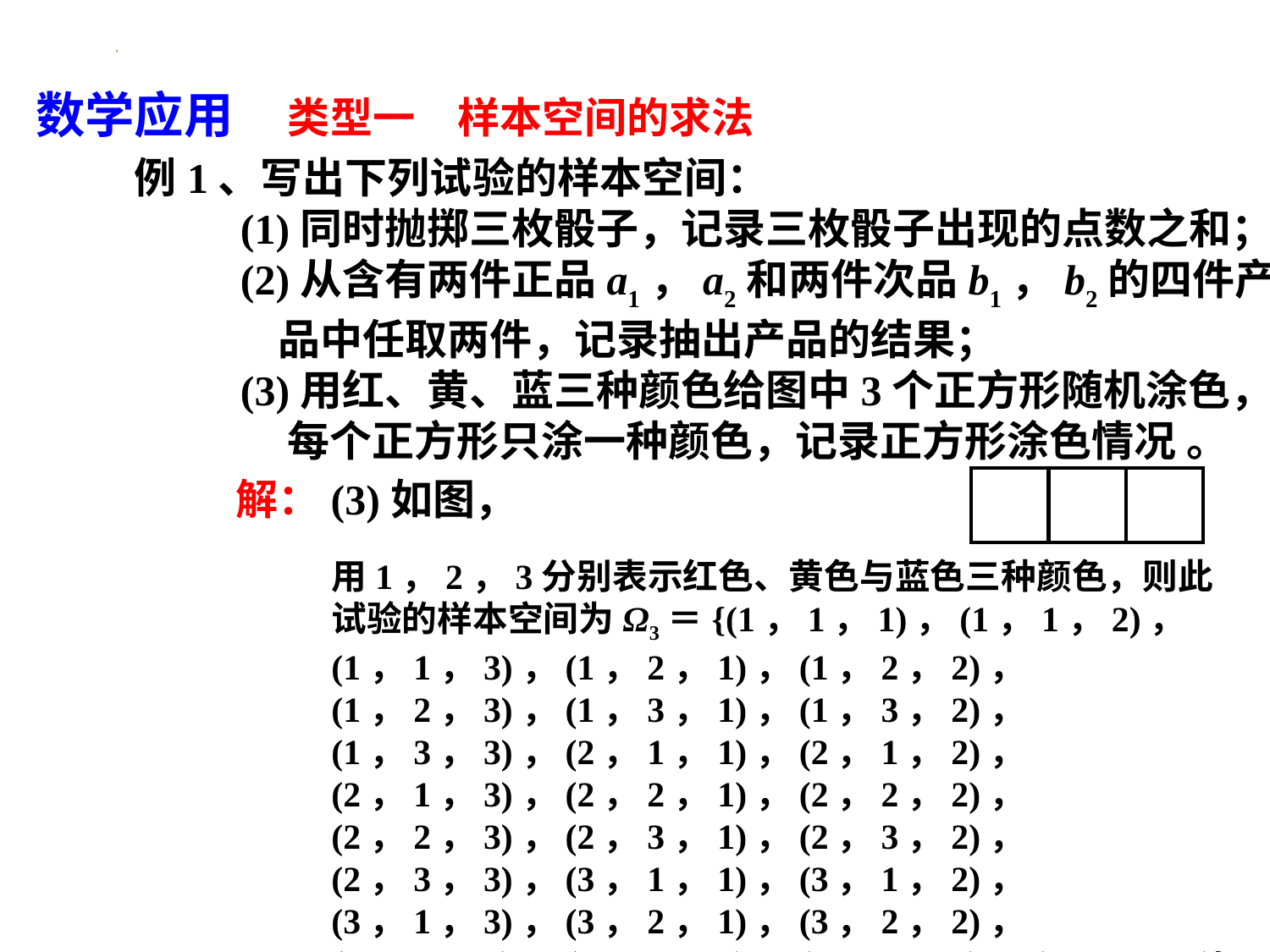

数学应用
类型一　样本空间的求法
例1、写出下列试验的样本空间：
          (1)同时抛掷三枚骰子，记录三枚骰子出现的点数之和；
          (2)从含有两件正品a1，a2和两件次品b1，b2的四件产
              品中任取两件，记录抽出产品的结果；
          (3)用红、黄、蓝三种颜色给图中3个正方形随机涂色，
               每个正方形只涂一种颜色，记录正方形涂色情况 。
解：(3)如图，
|  |  |  |
| --- | --- | --- |
用1，2，3分别表示红色、黄色与蓝色三种颜色，则此试验的样本空间为Ω3＝{(1，1，1)，(1，1，2)，(1，1，3)，(1，2，1)，(1，2，2)，(1，2，3)，(1，3，1)，(1，3，2)，(1，3，3)，(2，1，1)，(2，1，2)，(2，1，3)，(2，2，1)，(2，2，2)，(2，2，3)，(2，3，1)，(2，3，2)，(2，3，3)，(3，1，1)，(3，1，2)，(3，1，3)，(3，2，1)，(3，2，2)，(3，2，3)，(3，3，1)，(3，3，2)，(3，3，3)}